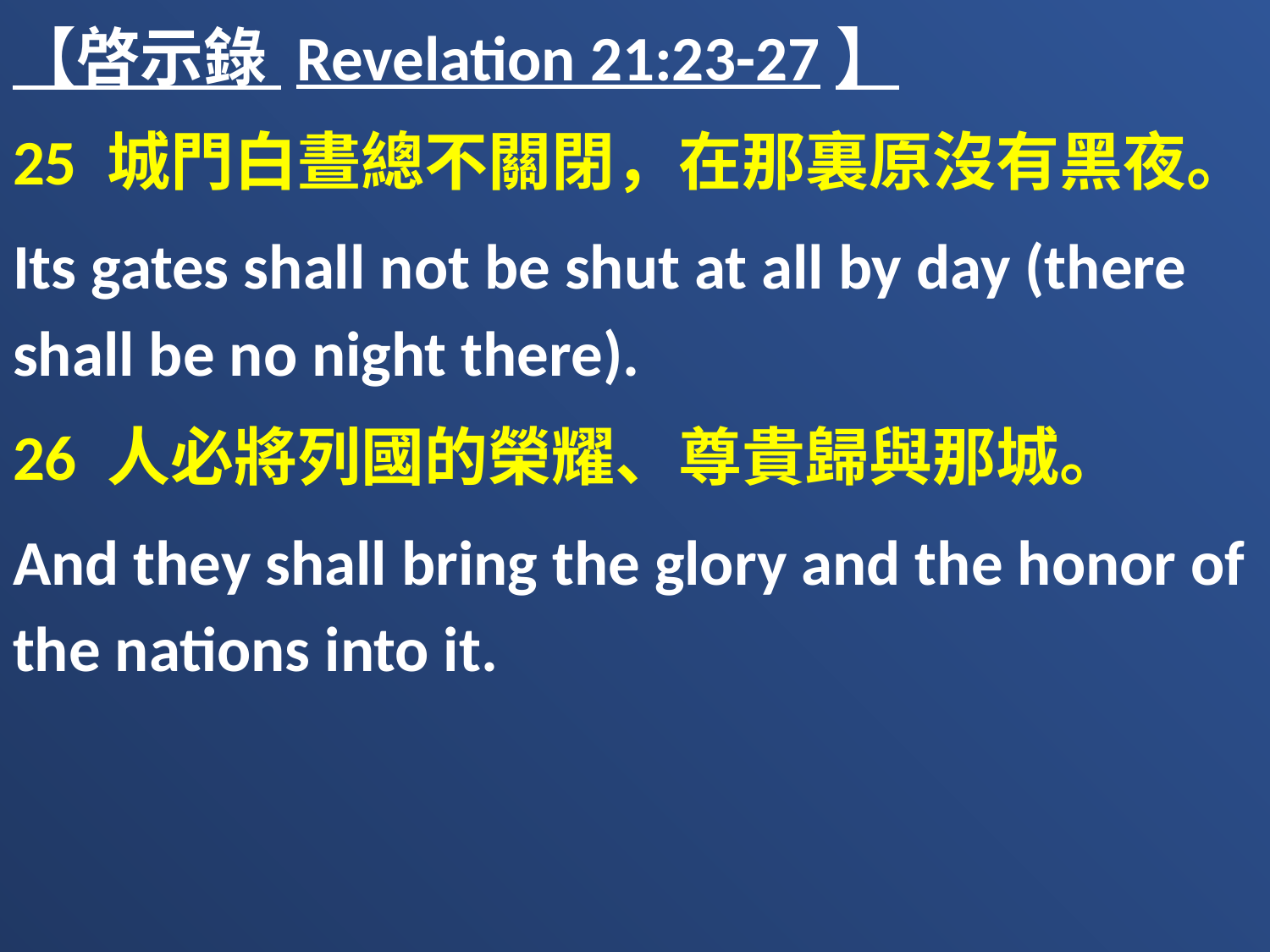

【啓示錄 Revelation 21:23-27】
25 城門白晝總不關閉，在那裏原沒有黑夜。
Its gates shall not be shut at all by day (there shall be no night there).
26 人必將列國的榮耀、尊貴歸與那城。
And they shall bring the glory and the honor of the nations into it.